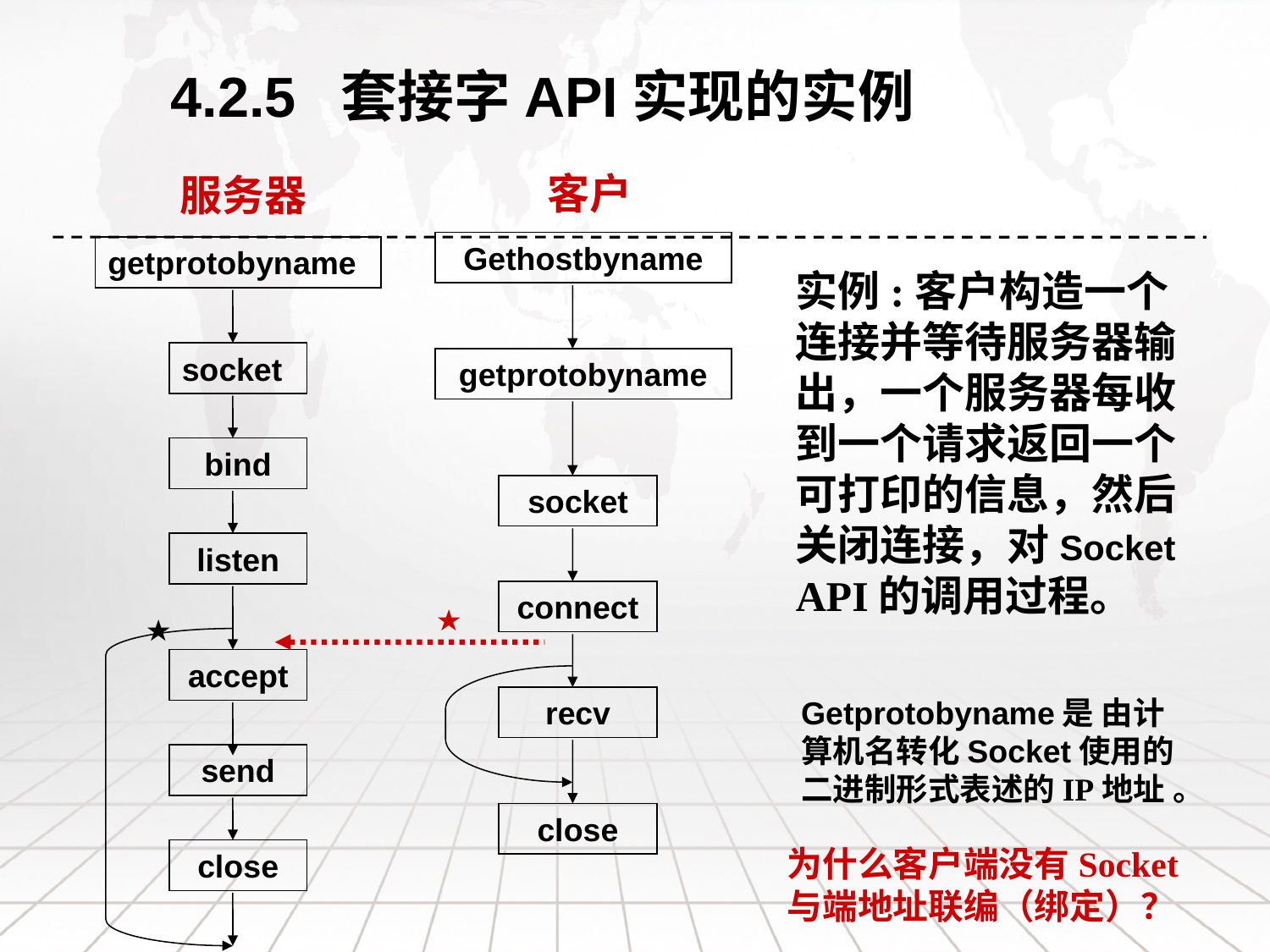

4.2.5  套接字API实现的实例
客户
服务器
Gethostbyname

getprotobyname

socket

connect

recv

close

getprotobyname

socket

bind

listen

accept

send

close

实例:客户构造一个连接并等待服务器输出，一个服务器每收到一个请求返回一个可打印的信息，然后关闭连接，对Socket API的调用过程。
★
★

Getprotobyname是 由计算机名转化Socket使用的二进制形式表述的IP地址 。
为什么客户端没有Socket与端地址联编（绑定）？